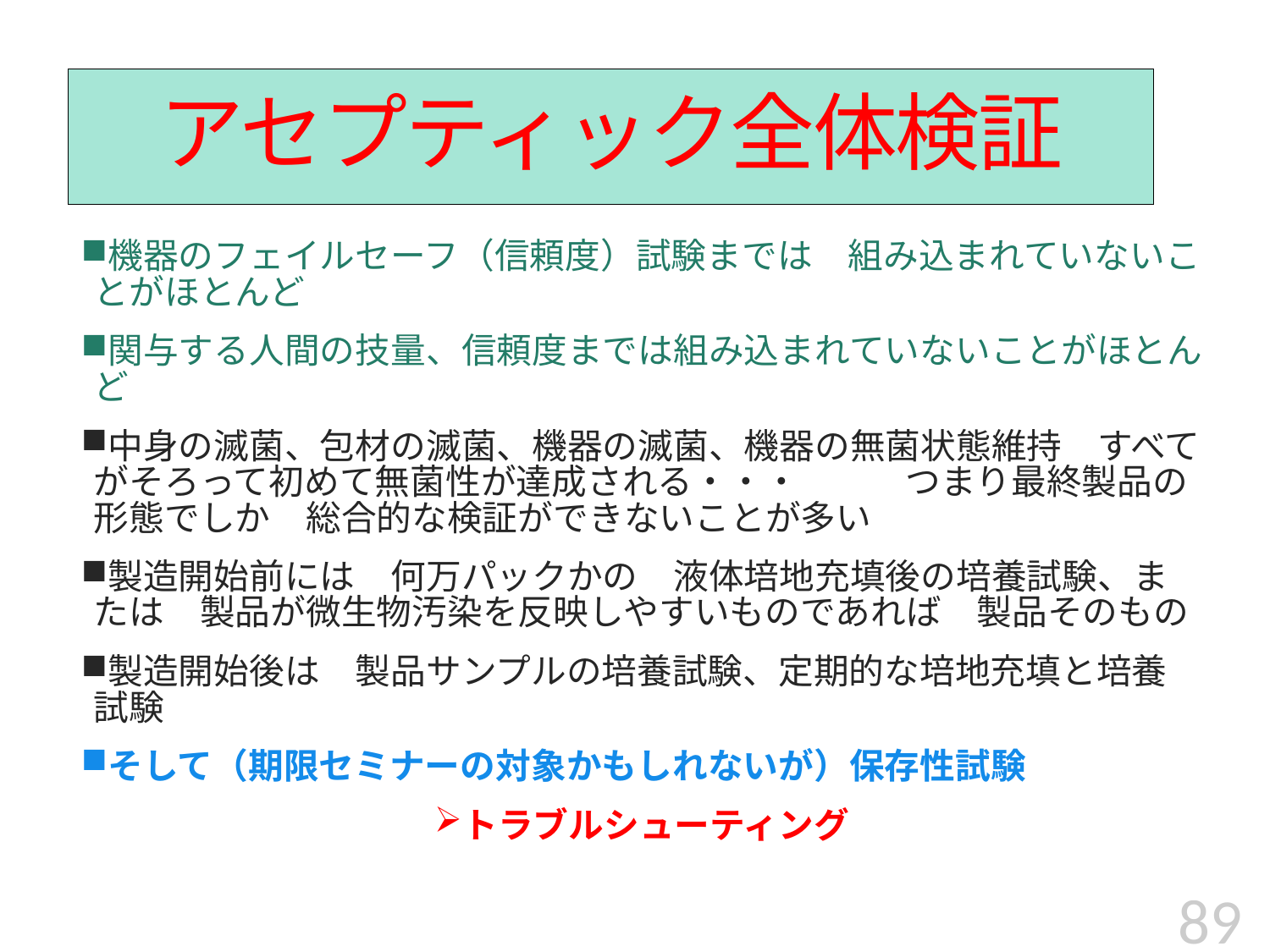

# アセプティック全体検証
機器のフェイルセーフ（信頼度）試験までは　組み込まれていないことがほとんど
関与する人間の技量、信頼度までは組み込まれていないことがほとんど
中身の滅菌、包材の滅菌、機器の滅菌、機器の無菌状態維持　すべてがそろって初めて無菌性が達成される・・・　　　つまり最終製品の形態でしか　総合的な検証ができないことが多い
製造開始前には　何万パックかの　液体培地充填後の培養試験、または　製品が微生物汚染を反映しやすいものであれば　製品そのもの
製造開始後は　製品サンプルの培養試験、定期的な培地充填と培養試験
そして（期限セミナーの対象かもしれないが）保存性試験
トラブルシューティング

89